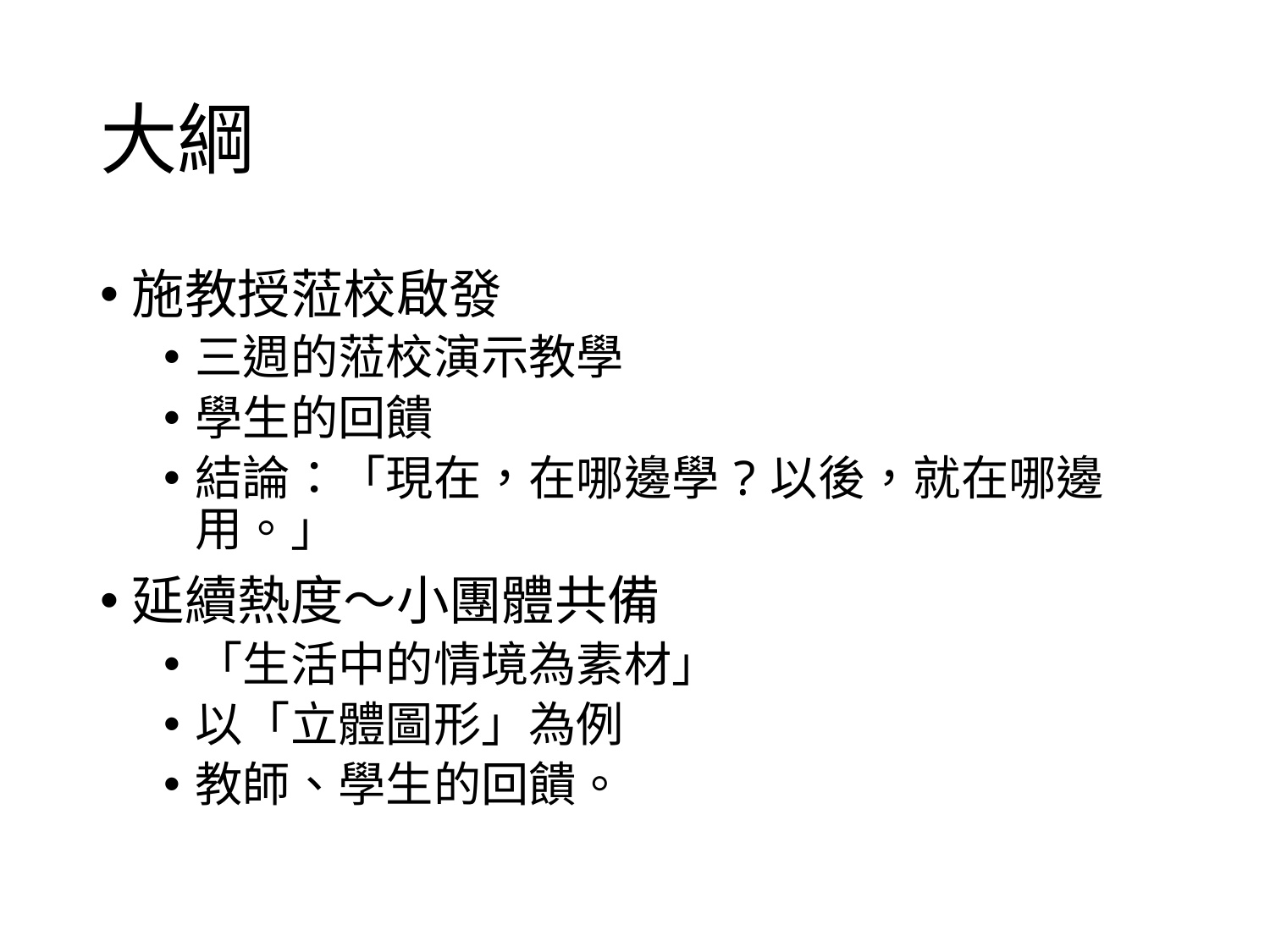

# 大綱
施教授蒞校啟發
三週的蒞校演示教學
學生的回饋
結論：「現在，在哪邊學?以後，就在哪邊用。」
延續熱度～小團體共備
「生活中的情境為素材」
以「立體圖形」為例
教師、學生的回饋。